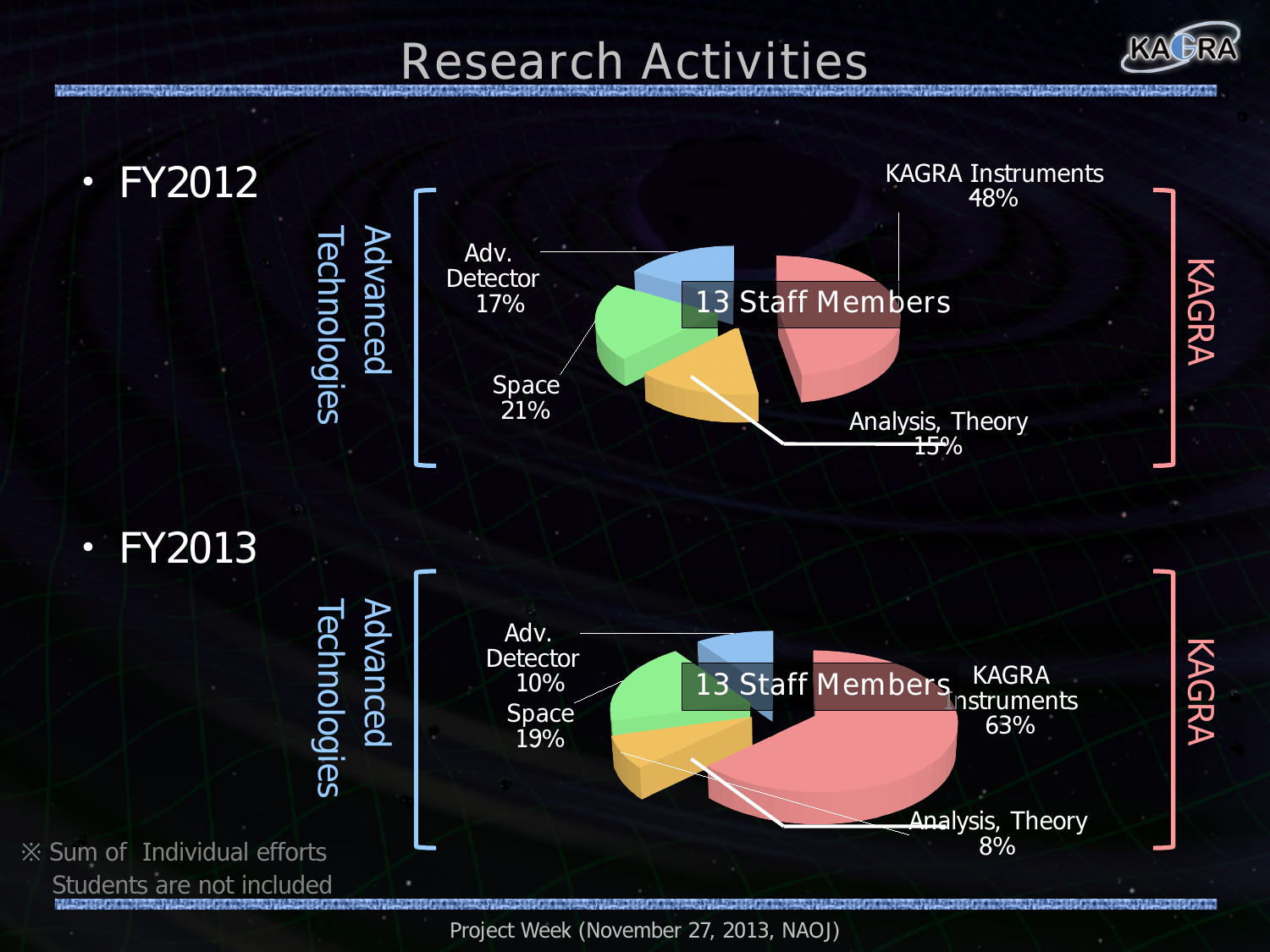

# Research Activities

[unsupported chart]

・FY2012

Advanced Technologies
KAGRA

[unsupported chart]

・FY2013

Advanced Technologies
KAGRA
※ Sum of  Individual efforts
    Students are not included
Project Week (November 27, 2013, NAOJ)